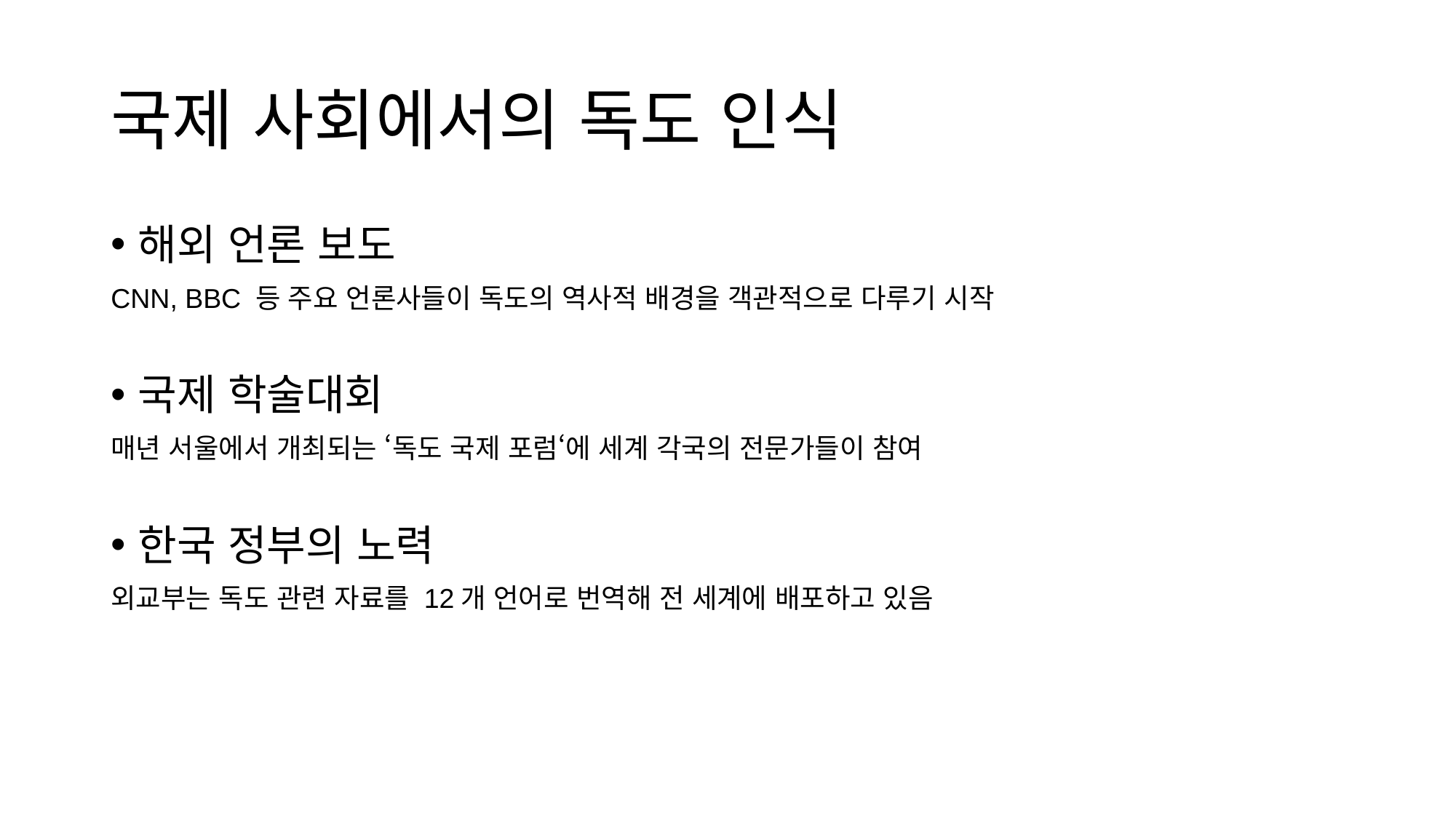

# 국제 사회에서의 독도 인식
해외 언론 보도
CNN, BBC 등 주요 언론사들이 독도의 역사적 배경을 객관적으로 다루기 시작

국제 학술대회
매년 서울에서 개최되는 ‘독도 국제 포럼‘에 세계 각국의 전문가들이 참여

한국 정부의 노력
외교부는 독도 관련 자료를 12개 언어로 번역해 전 세계에 배포하고 있음